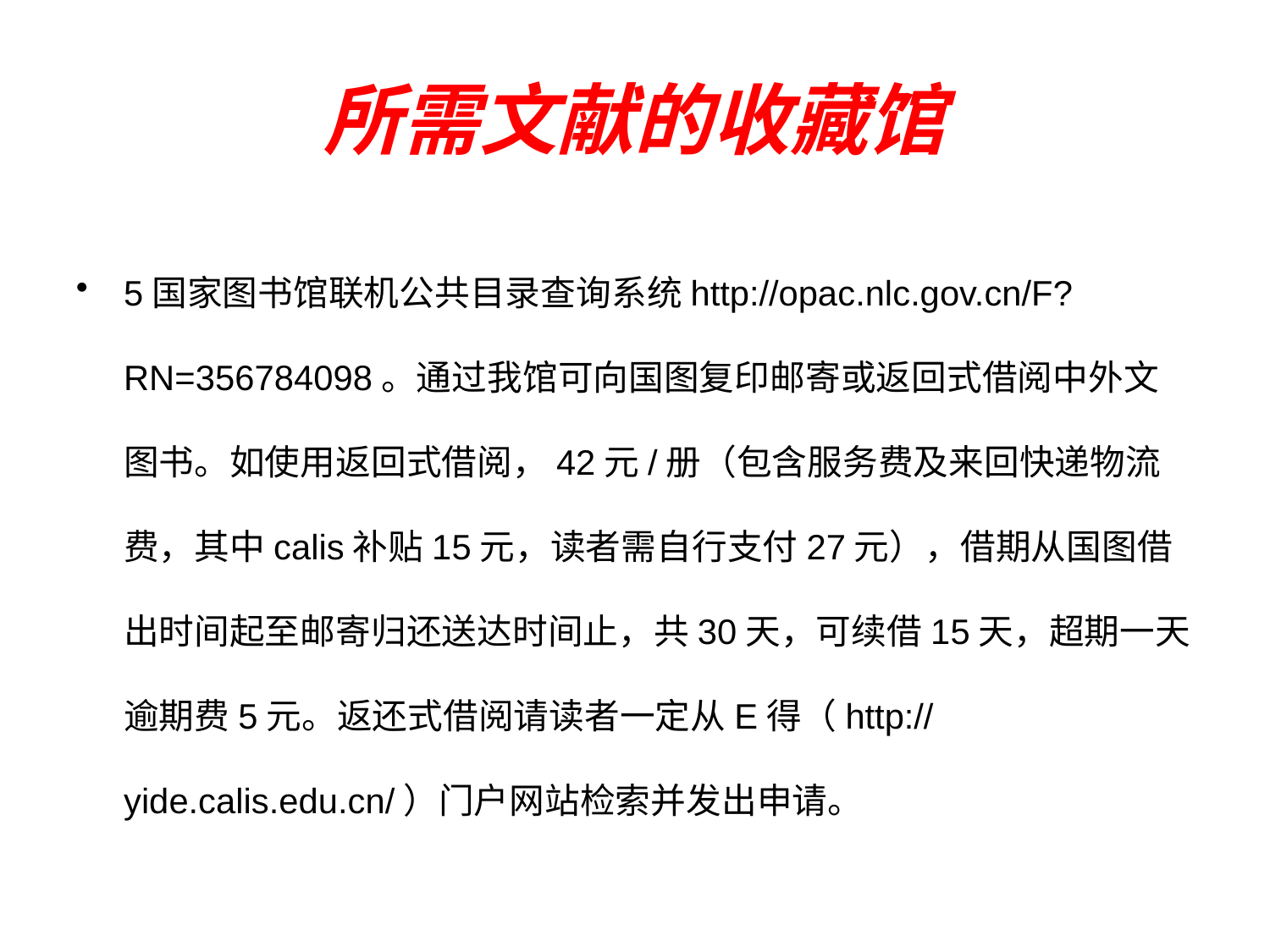

# 所需文献的收藏馆
5国家图书馆联机公共目录查询系统http://opac.nlc.gov.cn/F?RN=356784098。通过我馆可向国图复印邮寄或返回式借阅中外文图书。如使用返回式借阅，42元/册（包含服务费及来回快递物流费，其中calis补贴15元，读者需自行支付27元），借期从国图借出时间起至邮寄归还送达时间止，共30天，可续借15天，超期一天逾期费5元。返还式借阅请读者一定从E得（http://yide.calis.edu.cn/）门户网站检索并发出申请。